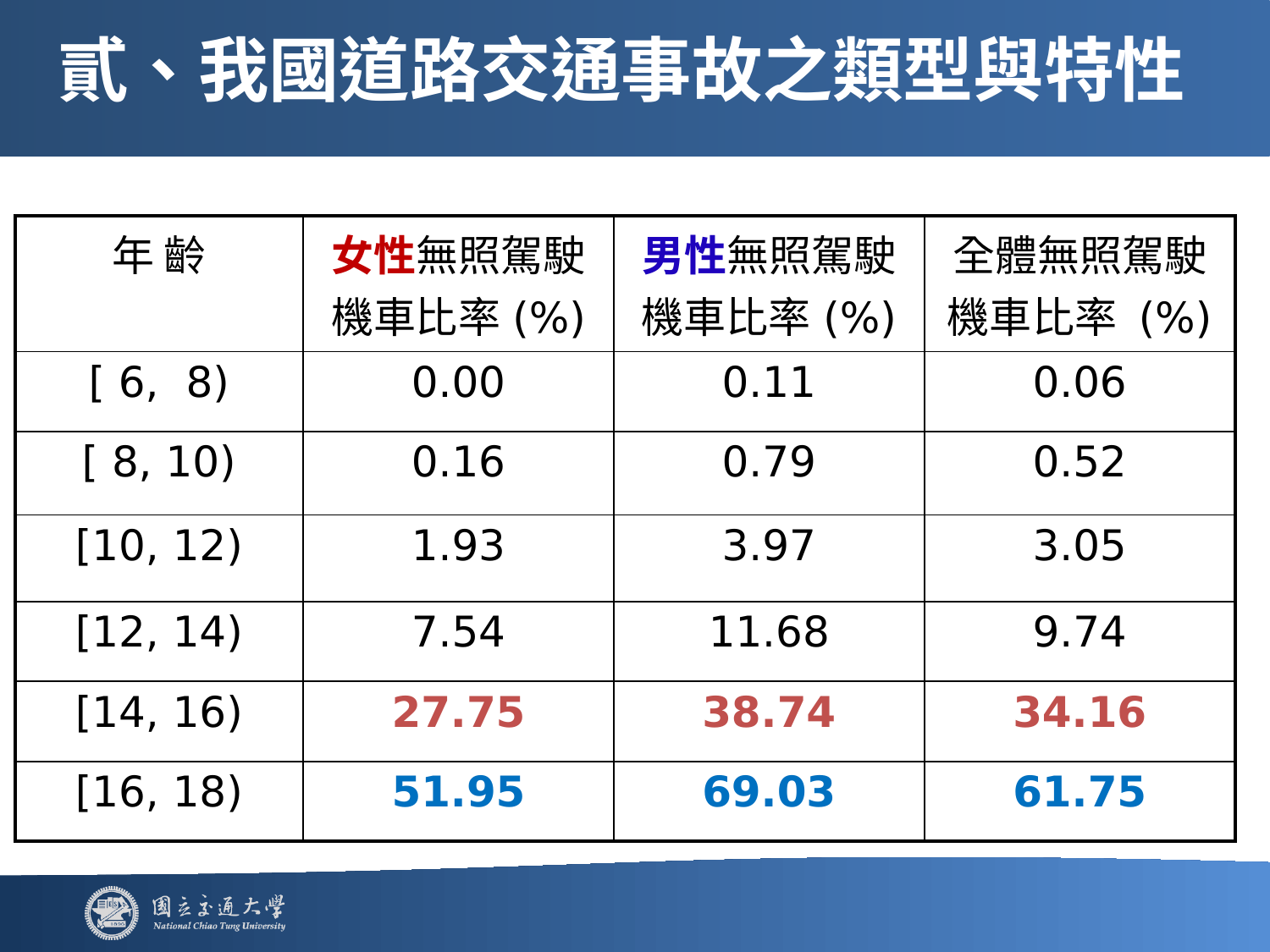

# 貳、我國道路交通事故之類型與特性
| 年 齡 | 女性無照駕駛機車比率(%) | 男性無照駕駛機車比率(%) | 全體無照駕駛機車比率 (%) |
| --- | --- | --- | --- |
| [ 6, 8) | 0.00 | 0.11 | 0.06 |
| [ 8, 10) | 0.16 | 0.79 | 0.52 |
| [10, 12) | 1.93 | 3.97 | 3.05 |
| [12, 14) | 7.54 | 11.68 | 9.74 |
| [14, 16) | 27.75 | 38.74 | 34.16 |
| [16, 18) | 51.95 | 69.03 | 61.75 |